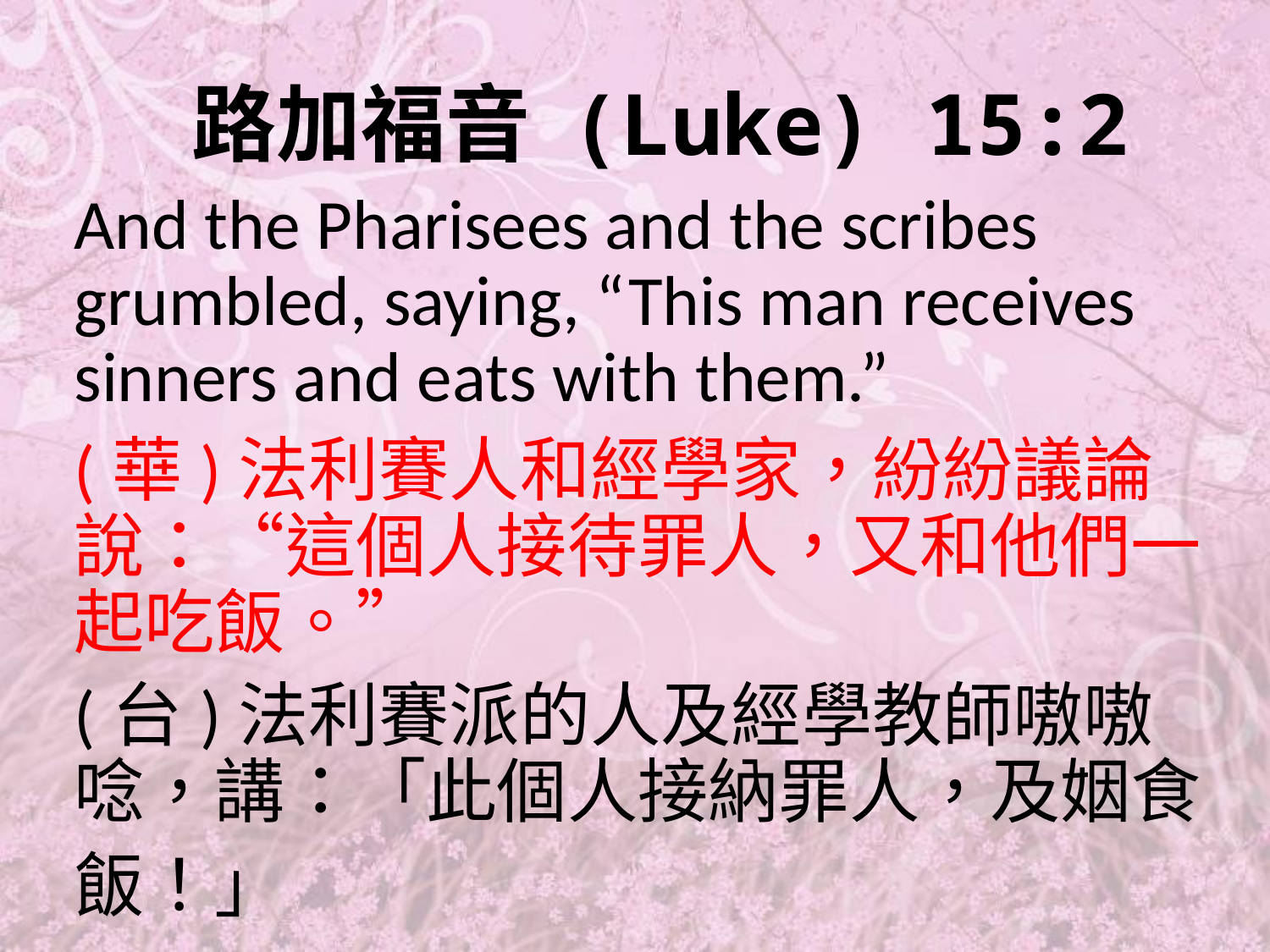

# 路加福音 (Luke) 15:2
And the Pharisees and the scribes grumbled, saying, “This man receives sinners and eats with them.”
(華)法利賽人和經學家，紛紛議論說：“這個人接待罪人，又和他們一起吃飯。”
(台)法利賽派的人及經學教師嗷嗷唸，講：「此個人接納罪人，及姻食
飯！」